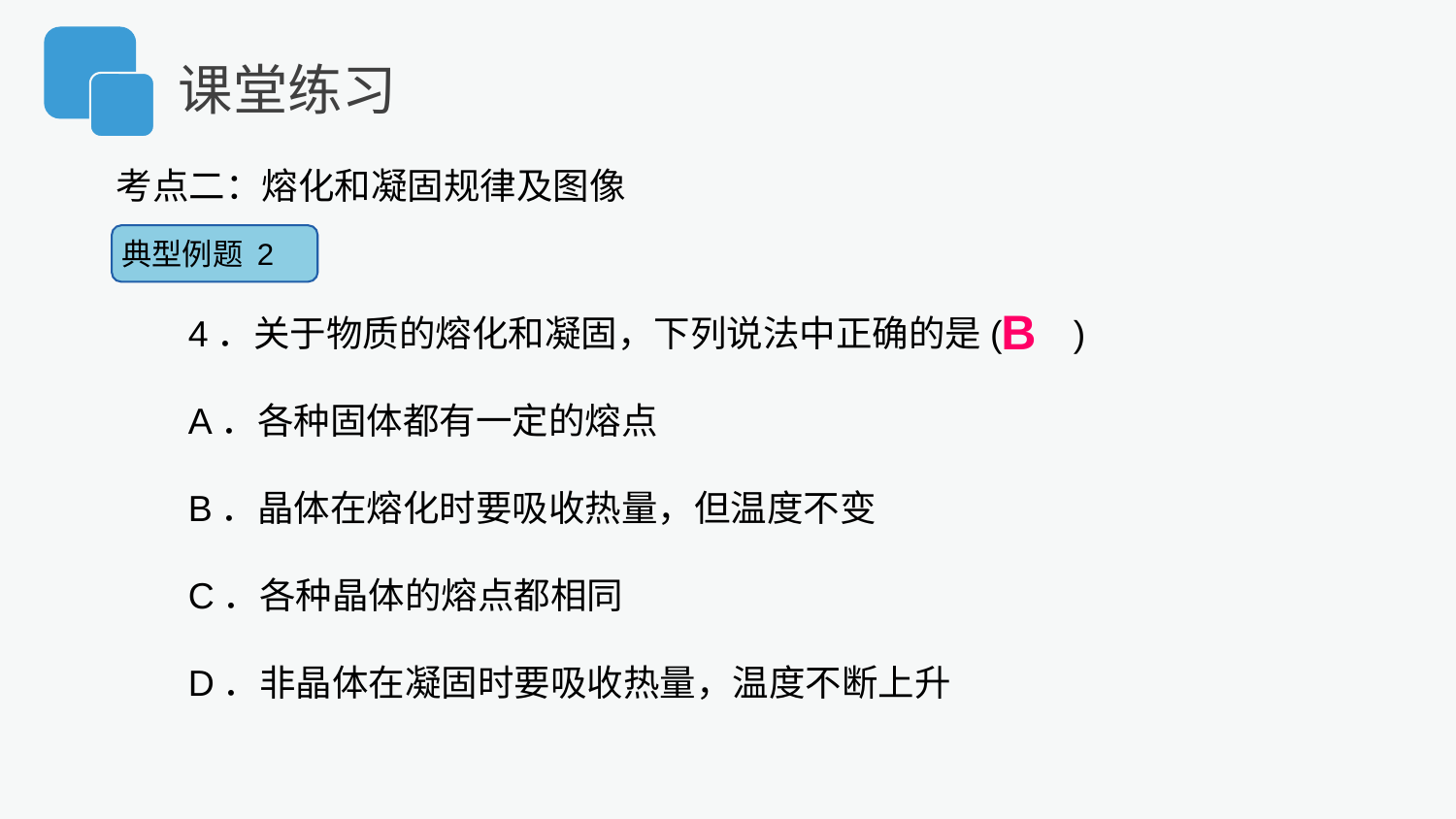

课堂练习
考点二：熔化和凝固规律及图像
典型例题 2
4．关于物质的熔化和凝固，下列说法中正确的是(       )
A．各种固体都有一定的熔点
B．晶体在熔化时要吸收热量，但温度不变
C．各种晶体的熔点都相同
D．非晶体在凝固时要吸收热量，温度不断上升
B